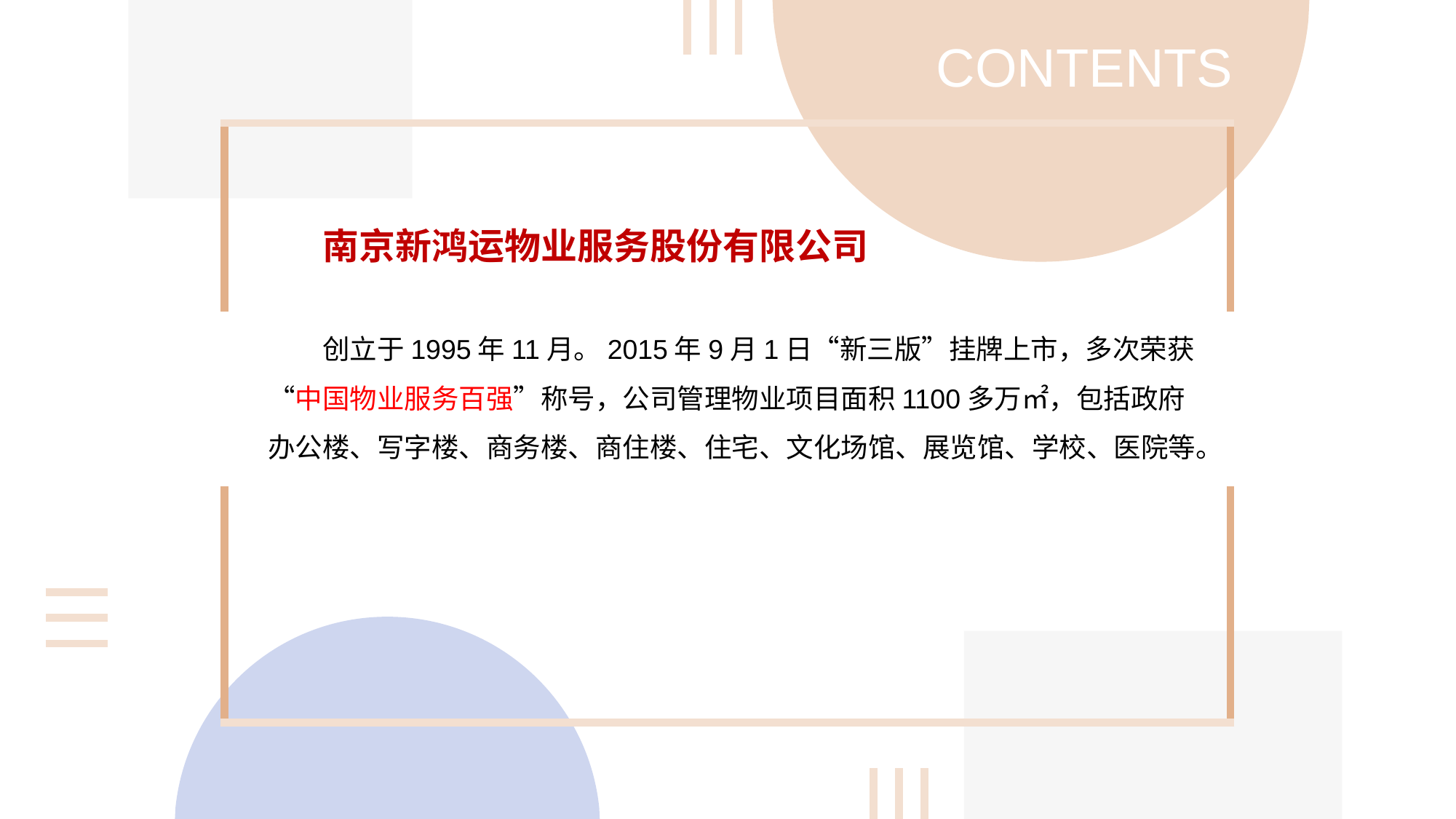

CONTENTS
南京新鸿运物业服务股份有限公司

创立于1995年11月。2015年9月1日“新三版”挂牌上市，多次荣获“中国物业服务百强”称号，公司管理物业项目面积1100多万㎡，包括政府办公楼、写字楼、商务楼、商住楼、住宅、文化场馆、展览馆、学校、医院等。